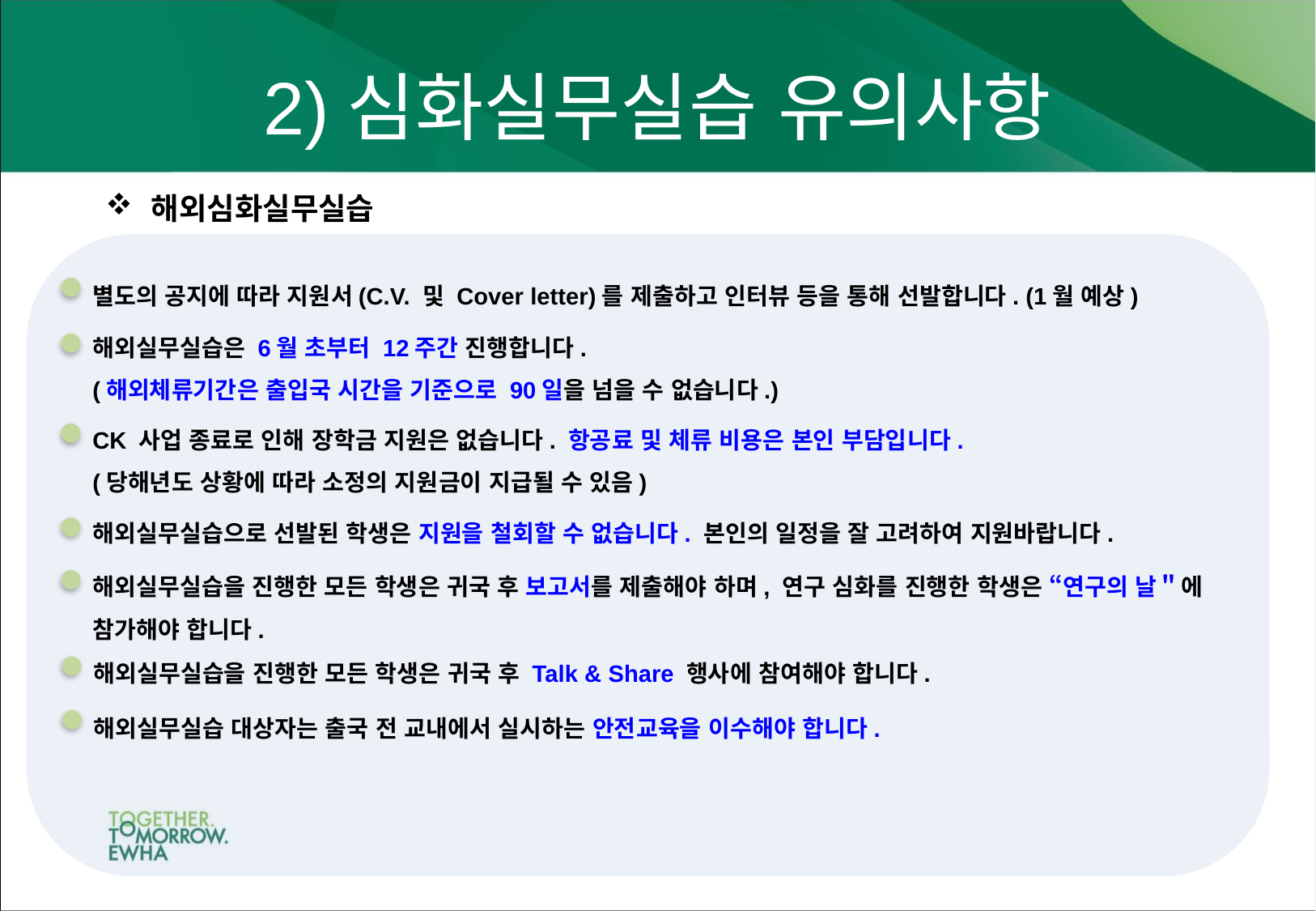

# 2)심화실무실습 유의사항
해외심화실무실습

별도의 공지에 따라 지원서(C.V. 및 Cover letter)를 제출하고 인터뷰 등을 통해 선발합니다. (1월 예상)

해외실무실습은 6월 초부터 12주간 진행합니다.
(해외체류기간은 출입국 시간을 기준으로 90일을 넘을 수 없습니다.)

CK 사업 종료로 인해 장학금 지원은 없습니다. 항공료 및 체류 비용은 본인 부담입니다.
(당해년도 상황에 따라 소정의 지원금이 지급될 수 있음)

해외실무실습으로 선발된 학생은 지원을 철회할 수 없습니다. 본인의 일정을 잘 고려하여 지원바랍니다.

해외실무실습을 진행한 모든 학생은 귀국 후 보고서를 제출해야 하며, 연구 심화를 진행한 학생은 “연구의 날＂에
참가해야 합니다.

해외실무실습을 진행한 모든 학생은 귀국 후 Talk & Share 행사에 참여해야 합니다.

해외실무실습 대상자는 출국 전 교내에서 실시하는 안전교육을 이수해야 합니다.